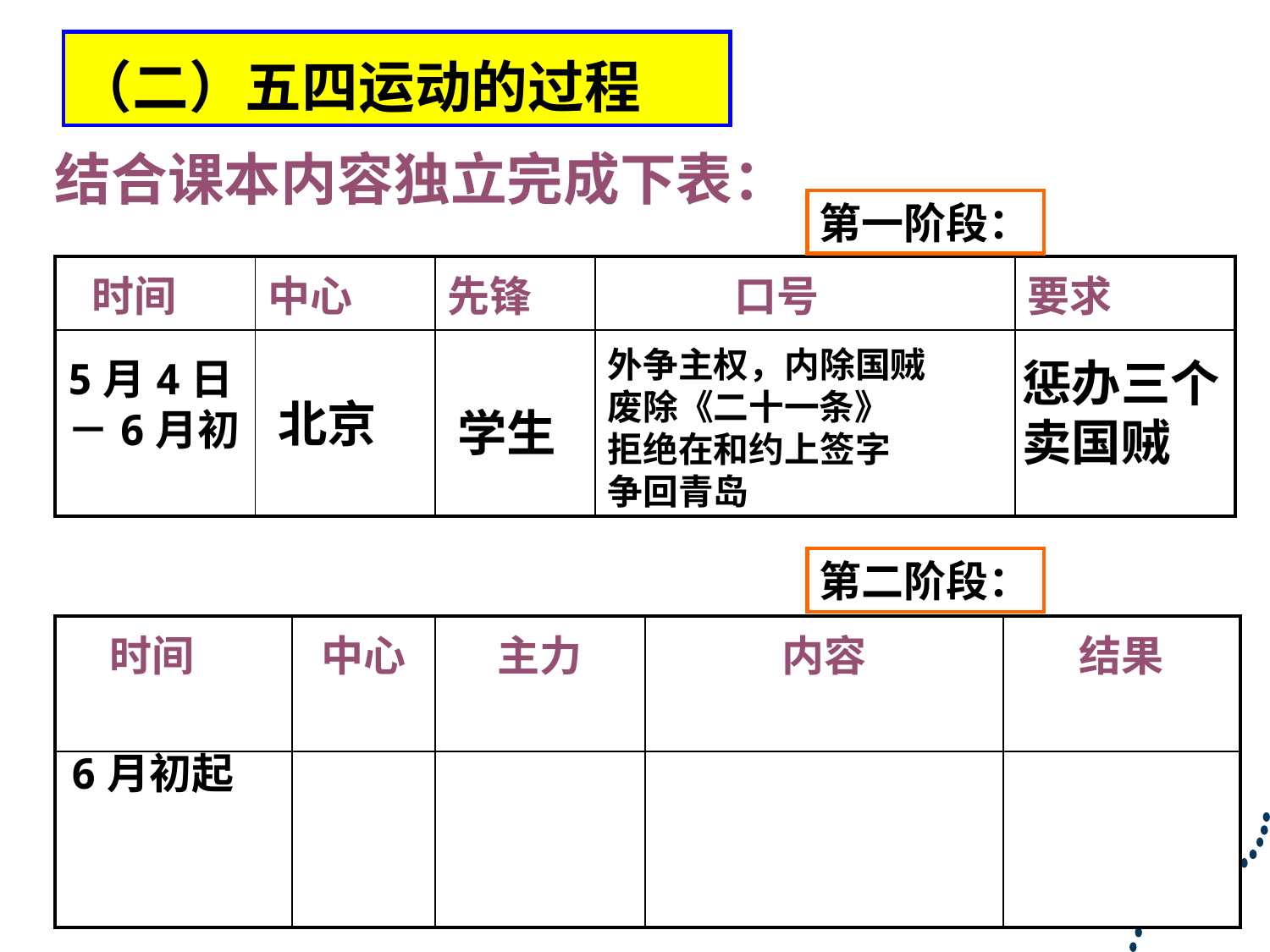

（二）五四运动的过程
结合课本内容独立完成下表：
第一阶段：
| 时间 | 中心 | 先锋 | 口号 | 要求 |
| --- | --- | --- | --- | --- |
|  |  |  |  |  |

外争主权，内除国贼
废除《二十一条》
拒绝在和约上签字
争回青岛
5月4日
－6月初

惩办三个
卖国贼
北京
学生
第二阶段：
| 时间 | 中心 | 主力 | 内容 | 结果 |
| --- | --- | --- | --- | --- |
|  |  |  |  |  |

6月初起